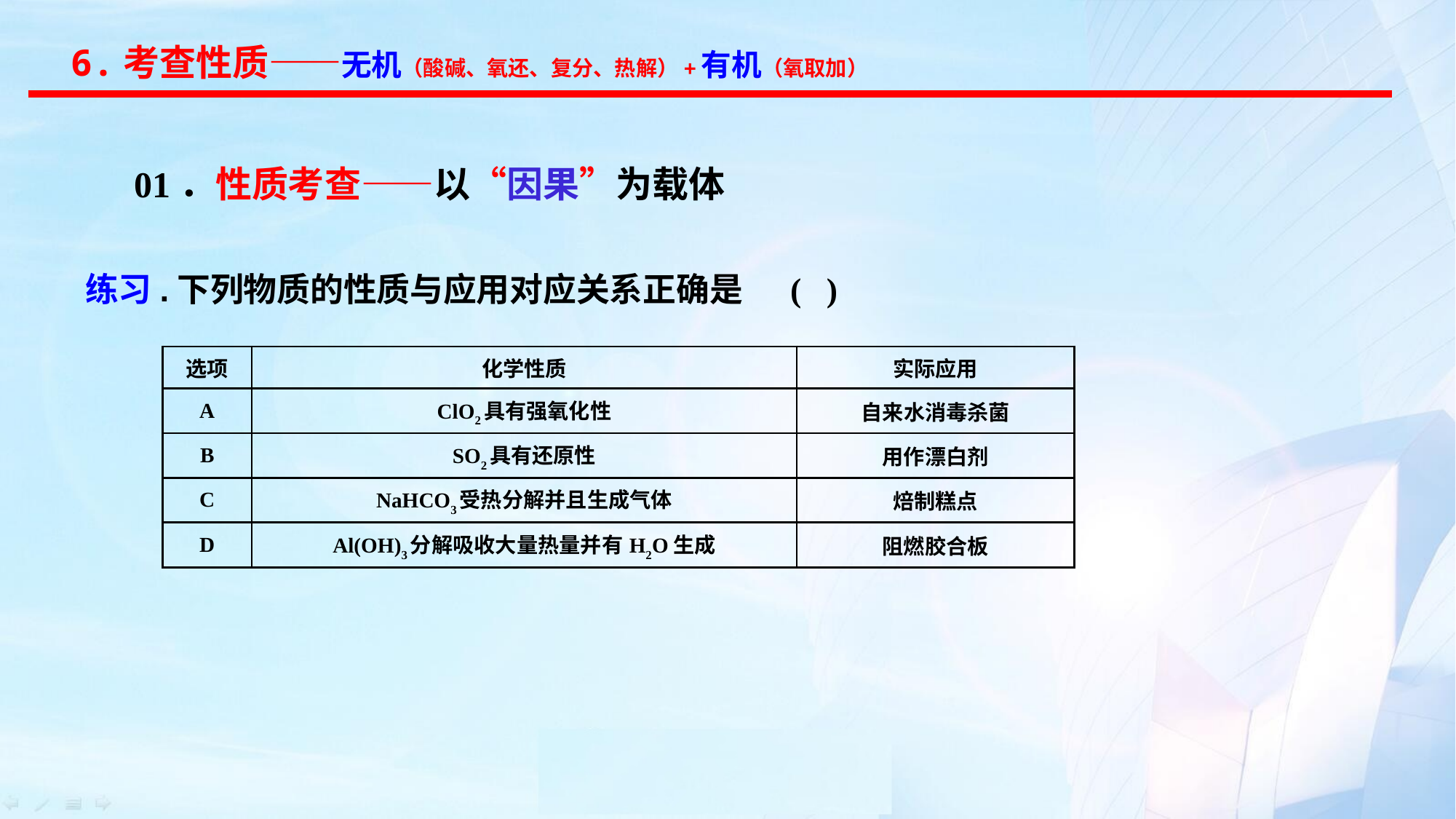

6.考查性质——无机（酸碱、氧还、复分、热解）+有机（氧取加）
01．性质考查——以“因果”为载体
练习.下列物质的性质与应用对应关系正确是	(   )
| 选项 | 化学性质 | 实际应用 |
| --- | --- | --- |
| A | ClO2具有强氧化性 | 自来水消毒杀菌 |
| B | SO2具有还原性 | 用作漂白剂 |
| C | NaHCO3受热分解并且生成气体 | 焙制糕点 |
| D | Al(OH)3分解吸收大量热量并有H2O生成 | 阻燃胶合板 |